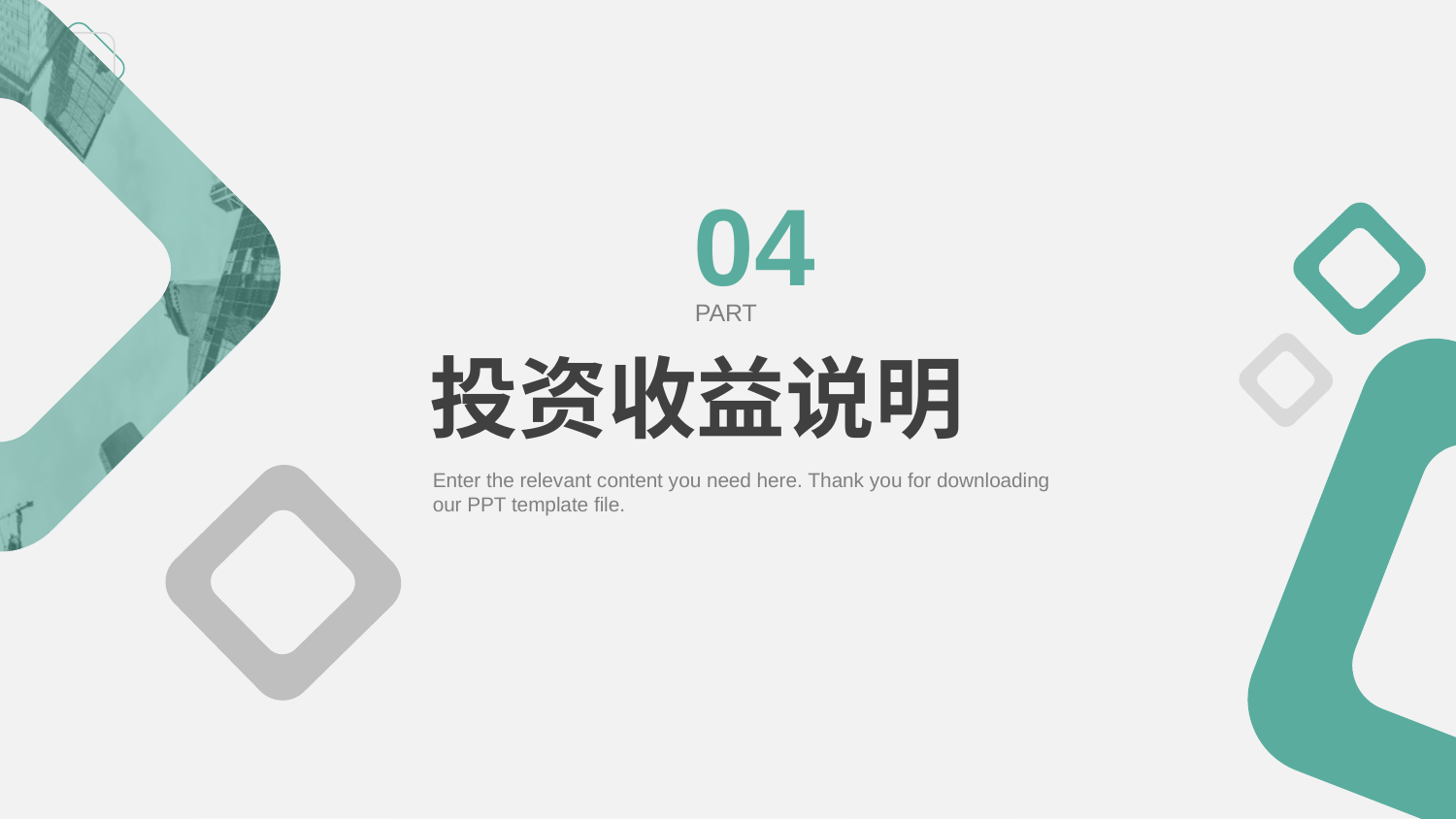

04

PART
投资收益说明

Enter the relevant content you need here. Thank you for downloading our PPT template file.